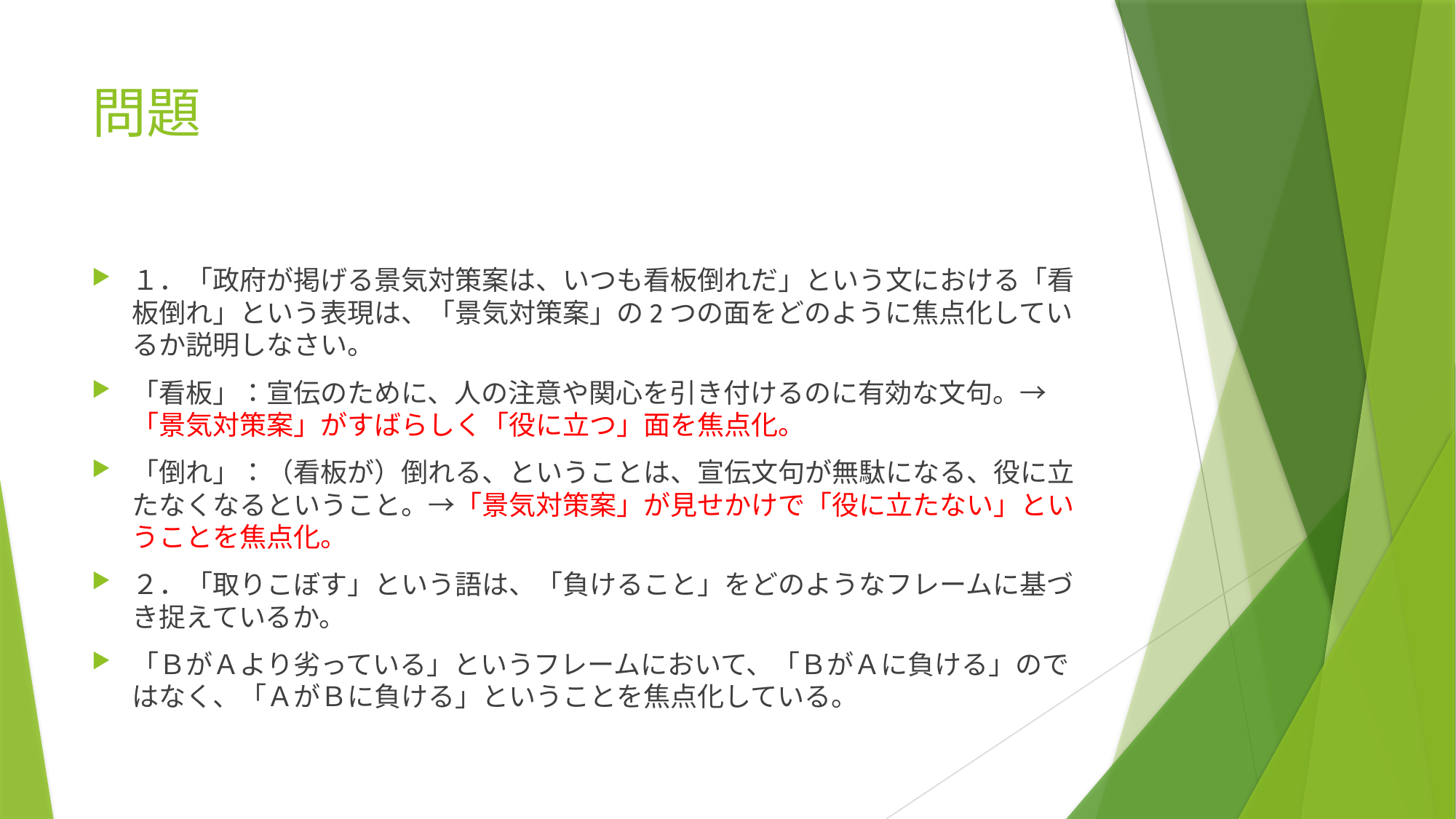

# 問題
１．「政府が掲げる景気対策案は、いつも看板倒れだ」という文における「看板倒れ」という表現は、「景気対策案」の2つの面をどのように焦点化しているか説明しなさい。
「看板」：宣伝のために、人の注意や関心を引き付けるのに有効な文句。→「景気対策案」がすばらしく「役に立つ」面を焦点化。
「倒れ」：（看板が）倒れる、ということは、宣伝文句が無駄になる、役に立たなくなるということ。→「景気対策案」が見せかけで「役に立たない」ということを焦点化。
２．「取りこぼす」という語は、「負けること」をどのようなフレームに基づき捉えているか。
「ＢがＡより劣っている」というフレームにおいて、「ＢがＡに負ける」のではなく、「ＡがＢに負ける」ということを焦点化している。